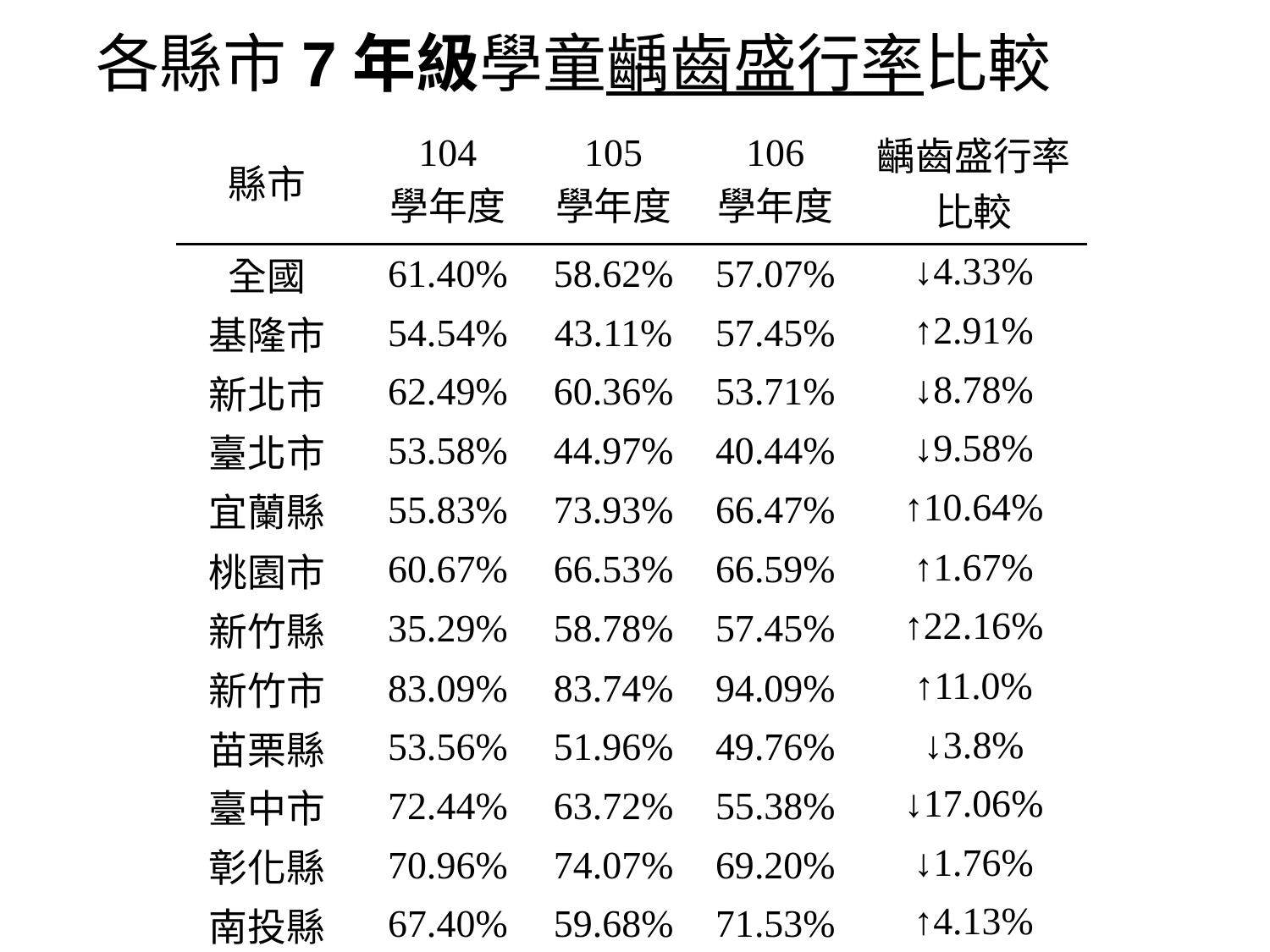

# 各縣市7年級學童齲齒盛行率比較
| 縣市 | 104 學年度 | 105 學年度 | 106 學年度 | 齲齒盛行率 比較 |
| --- | --- | --- | --- | --- |
| 全國 | 61.40% | 58.62% | 57.07% | ↓4.33% |
| 基隆市 | 54.54% | 43.11% | 57.45% | ↑2.91% |
| 新北市 | 62.49% | 60.36% | 53.71% | ↓8.78% |
| 臺北市 | 53.58% | 44.97% | 40.44% | ↓9.58% |
| 宜蘭縣 | 55.83% | 73.93% | 66.47% | ↑10.64% |
| 桃園市 | 60.67% | 66.53% | 66.59% | ↑1.67% |
| 新竹縣 | 35.29% | 58.78% | 57.45% | ↑22.16% |
| 新竹市 | 83.09% | 83.74% | 94.09% | ↑11.0% |
| 苗栗縣 | 53.56% | 51.96% | 49.76% | ↓3.8% |
| 臺中市 | 72.44% | 63.72% | 55.38% | ↓17.06% |
| 彰化縣 | 70.96% | 74.07% | 69.20% | ↓1.76% |
| 南投縣 | 67.40% | 59.68% | 71.53% | ↑4.13% |